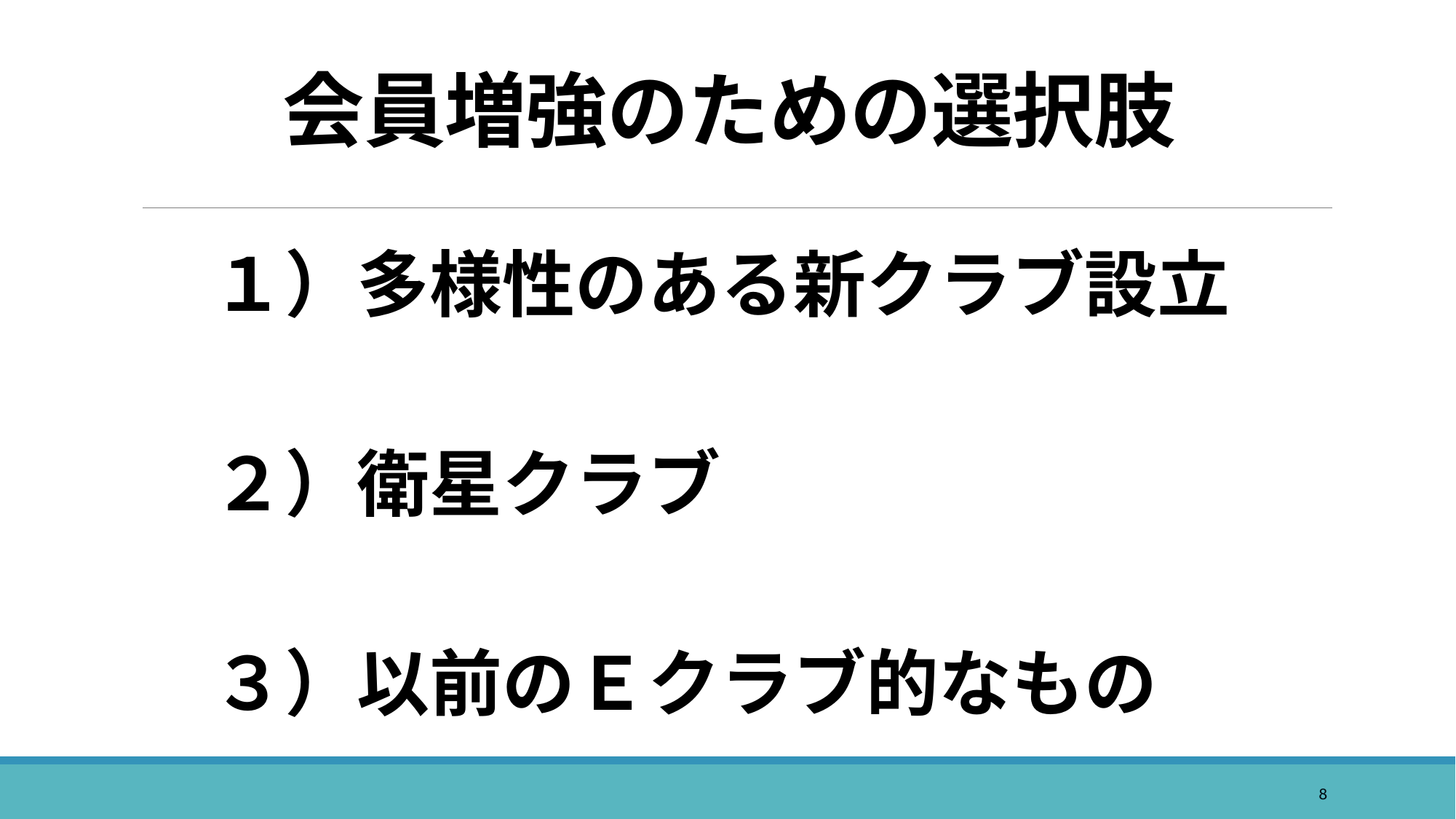

# 会員増強のための選択肢
  １）多様性のある新クラブ設立

  ２）衛星クラブ

  ３）以前のＥクラブ的なもの
8